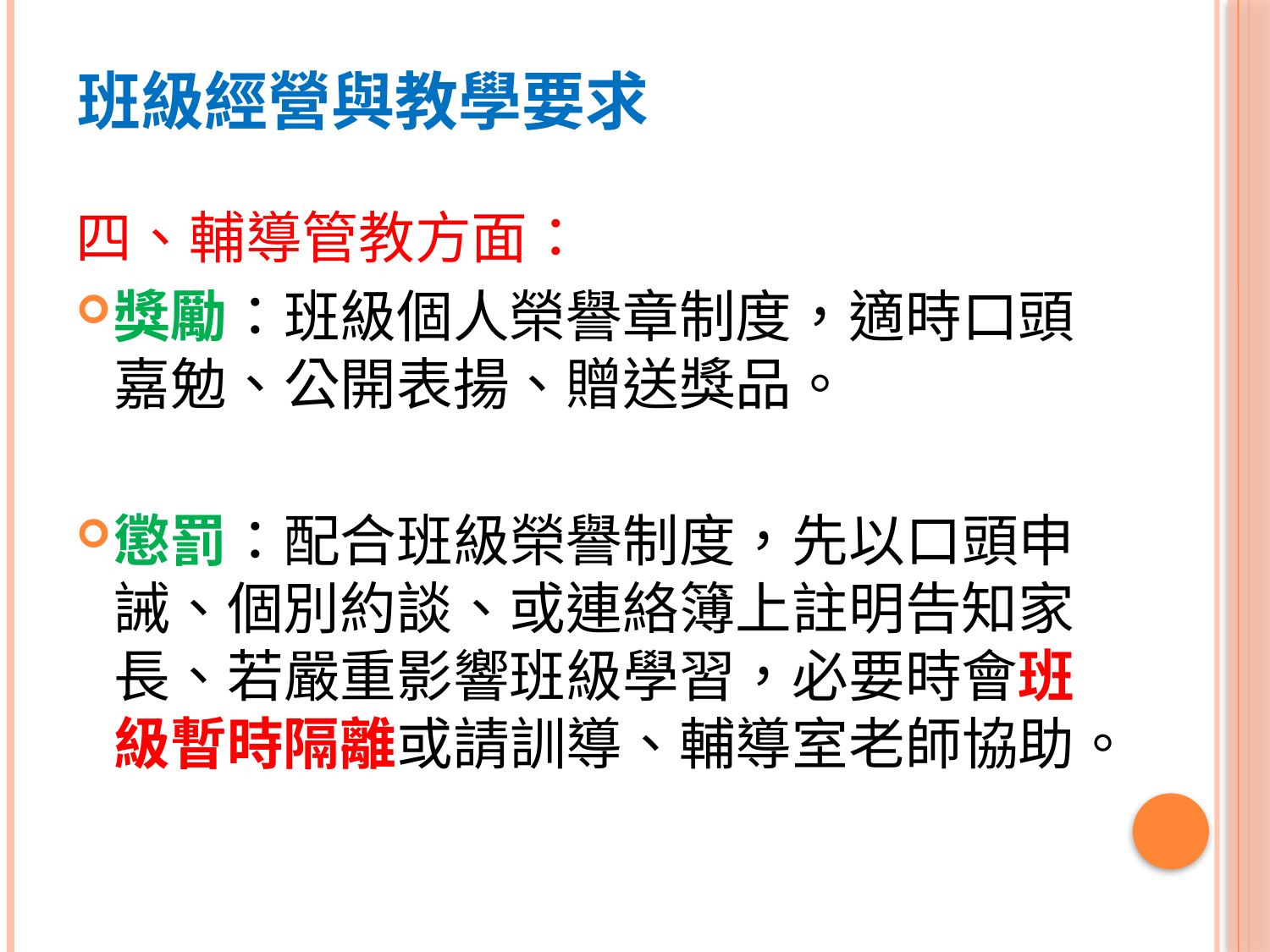

# 班級經營與教學要求
四、輔導管教方面：
獎勵：班級個人榮譽章制度，適時口頭嘉勉、公開表揚、贈送獎品。

懲罰：配合班級榮譽制度，先以口頭申誡、個別約談、或連絡簿上註明告知家長、若嚴重影響班級學習，必要時會班級暫時隔離或請訓導、輔導室老師協助。